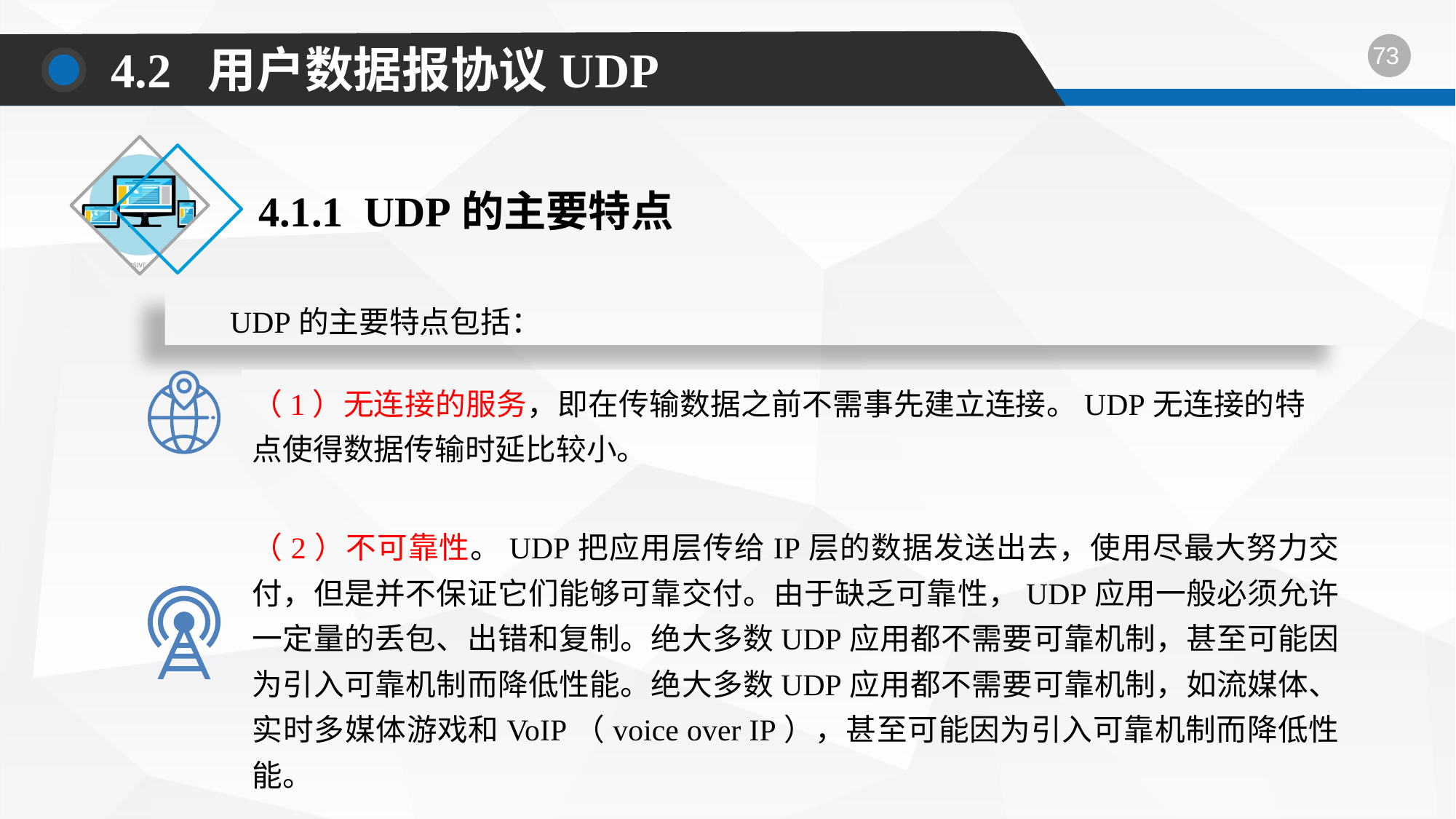

4.2  用户数据报协议UDP

4.1.1  UDP的主要特点
UDP的主要特点包括：

（1）无连接的服务，即在传输数据之前不需事先建立连接。UDP无连接的特点使得数据传输时延比较小。
（2）不可靠性。UDP把应用层传给IP层的数据发送出去，使用尽最大努力交付，但是并不保证它们能够可靠交付。由于缺乏可靠性，UDP应用一般必须允许一定量的丢包、出错和复制。绝大多数UDP应用都不需要可靠机制，甚至可能因为引入可靠机制而降低性能。绝大多数UDP应用都不需要可靠机制，如流媒体、实时多媒体游戏和VoIP（voice over IP），甚至可能因为引入可靠机制而降低性能。